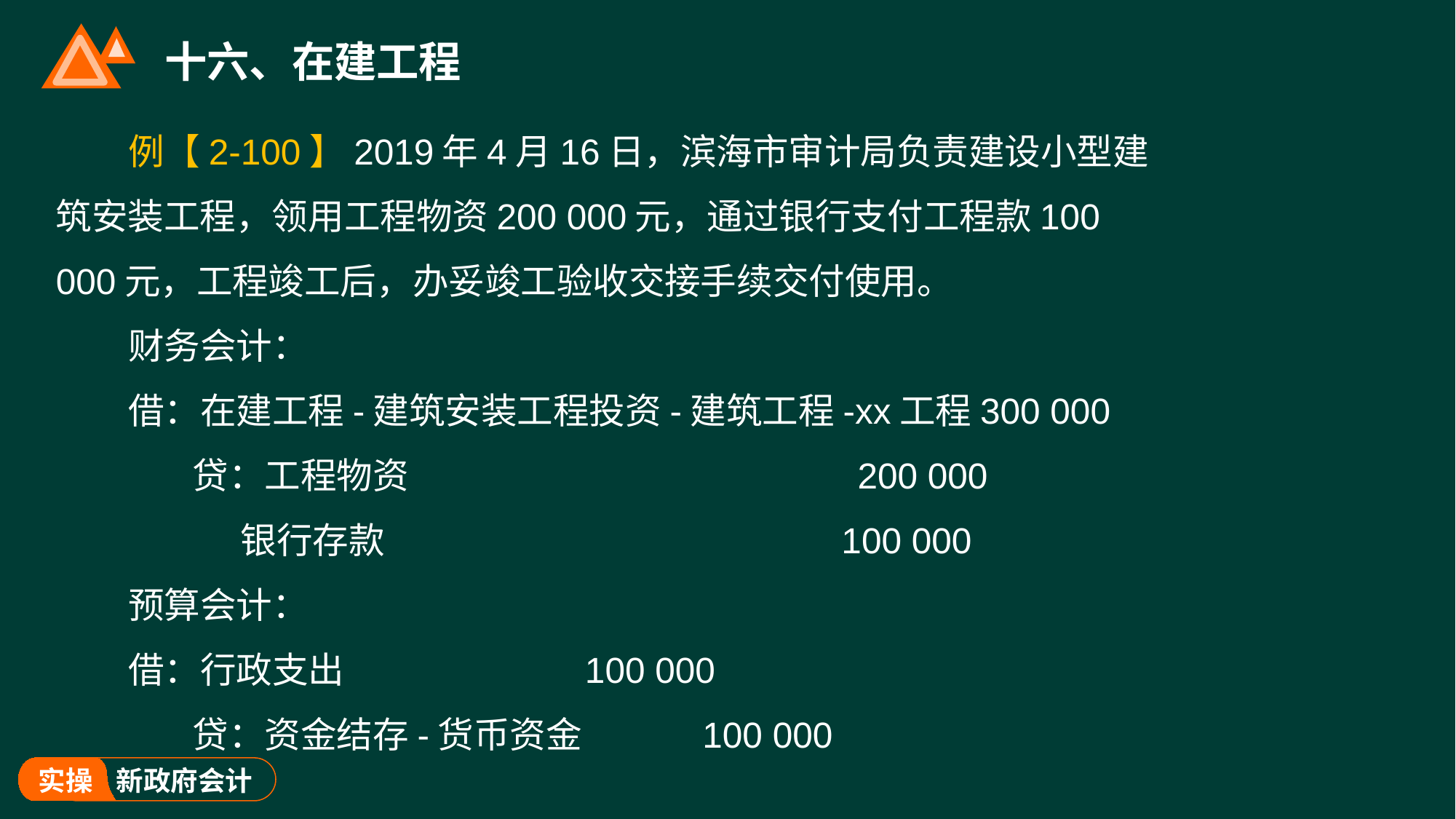

# 十六、在建工程
例【2-100】2019年4月16日，滨海市审计局负责建设小型建筑安装工程，领用工程物资200 000元，通过银行支付工程款100 000元，工程竣工后，办妥竣工验收交接手续交付使用。
财务会计：
借：在建工程-建筑安装工程投资-建筑工程-xx工程300 000
       贷：工程物资                                                       200 000
             银行存款                                                        100 000
预算会计：
借：行政支出                             100 000
       贷：资金结存-货币资金              100 000